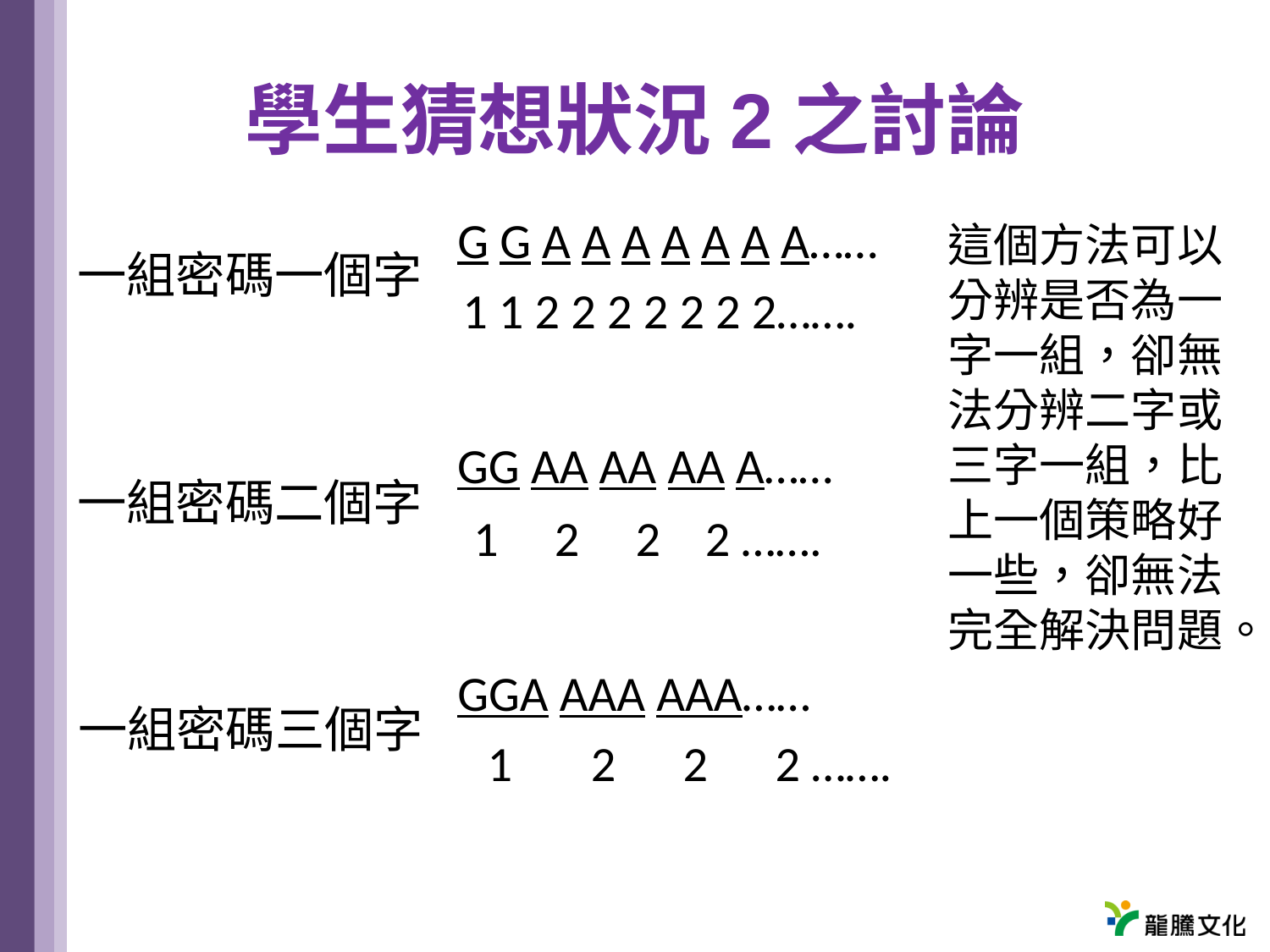

# 學生猜想狀況2之討論
G G A A A A A A A……
這個方法可以分辨是否為一字一組，卻無法分辨二字或三字一組，比上一個策略好一些，卻無法完全解決問題。
一組密碼一個字
1 1 2 2 2 2 2 2 2…….
GG AA AA AA A……
一組密碼二個字
1     2     2    2 …….
GGA AAA AAA……
一組密碼三個字
1       2      2      2 …….